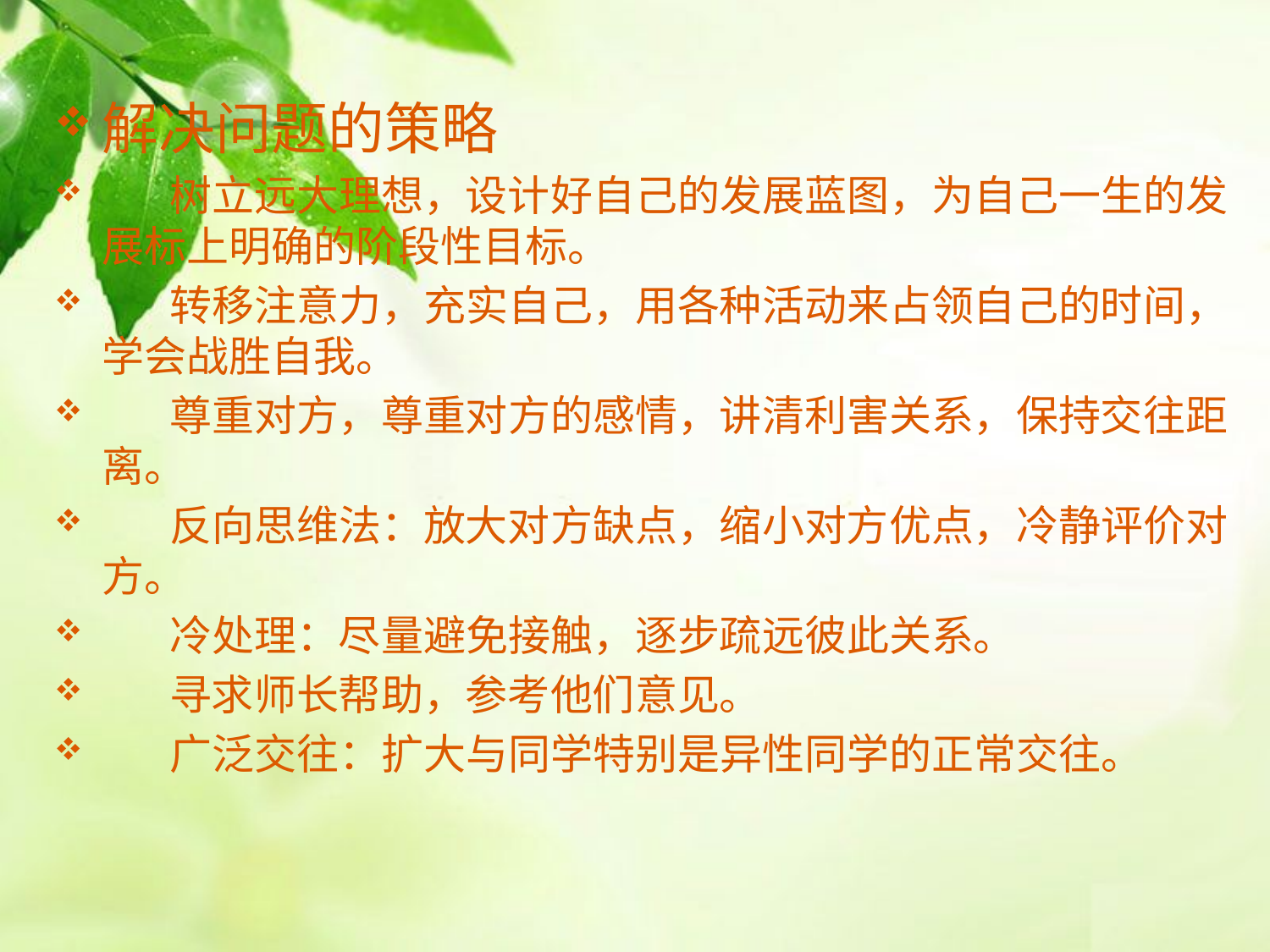

解决问题的策略
      树立远大理想，设计好自己的发展蓝图，为自己一生的发展标上明确的阶段性目标。
      转移注意力，充实自己，用各种活动来占领自己的时间，学会战胜自我。
      尊重对方，尊重对方的感情，讲清利害关系，保持交往距离。
      反向思维法：放大对方缺点，缩小对方优点，冷静评价对方。
      冷处理：尽量避免接触，逐步疏远彼此关系。
      寻求师长帮助，参考他们意见。
      广泛交往：扩大与同学特别是异性同学的正常交往。